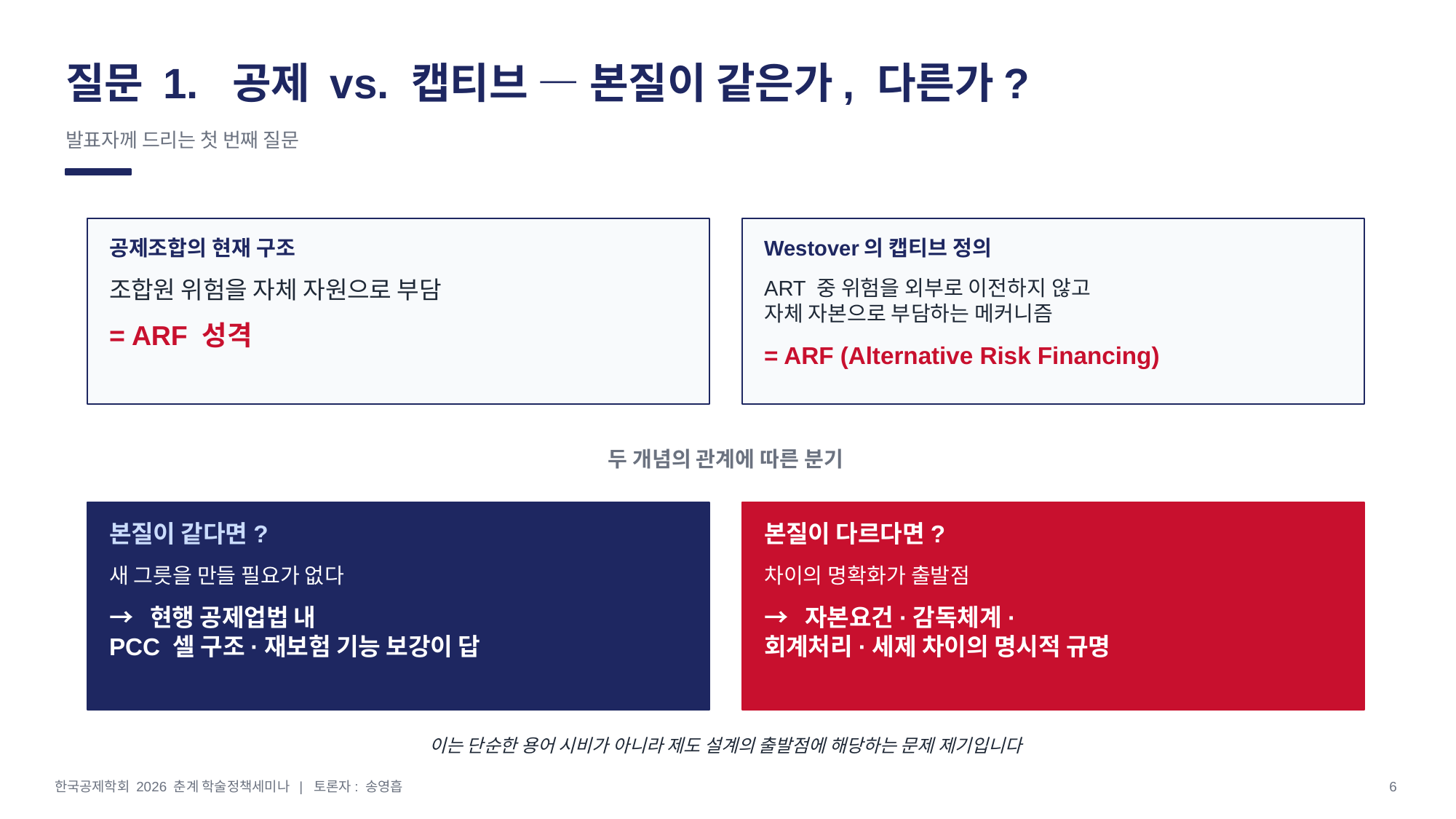

질문 1.  공제 vs. 캡티브 — 본질이 같은가, 다른가?
발표자께 드리는 첫 번째 질문

공제조합의 현재 구조

조합원 위험을 자체 자원으로 부담

= ARF 성격
Westover의 캡티브 정의

ART 중 위험을 외부로 이전하지 않고
자체 자본으로 부담하는 메커니즘

= ARF (Alternative Risk Financing)
두 개념의 관계에 따른 분기

본질이 같다면?

새 그릇을 만들 필요가 없다

→  현행 공제업법 내
PCC 셀 구조·재보험 기능 보강이 답
본질이 다르다면?

차이의 명확화가 출발점

→  자본요건·감독체계·
회계처리·세제 차이의 명시적 규명
이는 단순한 용어 시비가 아니라 제도 설계의 출발점에 해당하는 문제 제기입니다
한국공제학회 2026 춘계 학술정책세미나  |  토론자: 송영흡
6